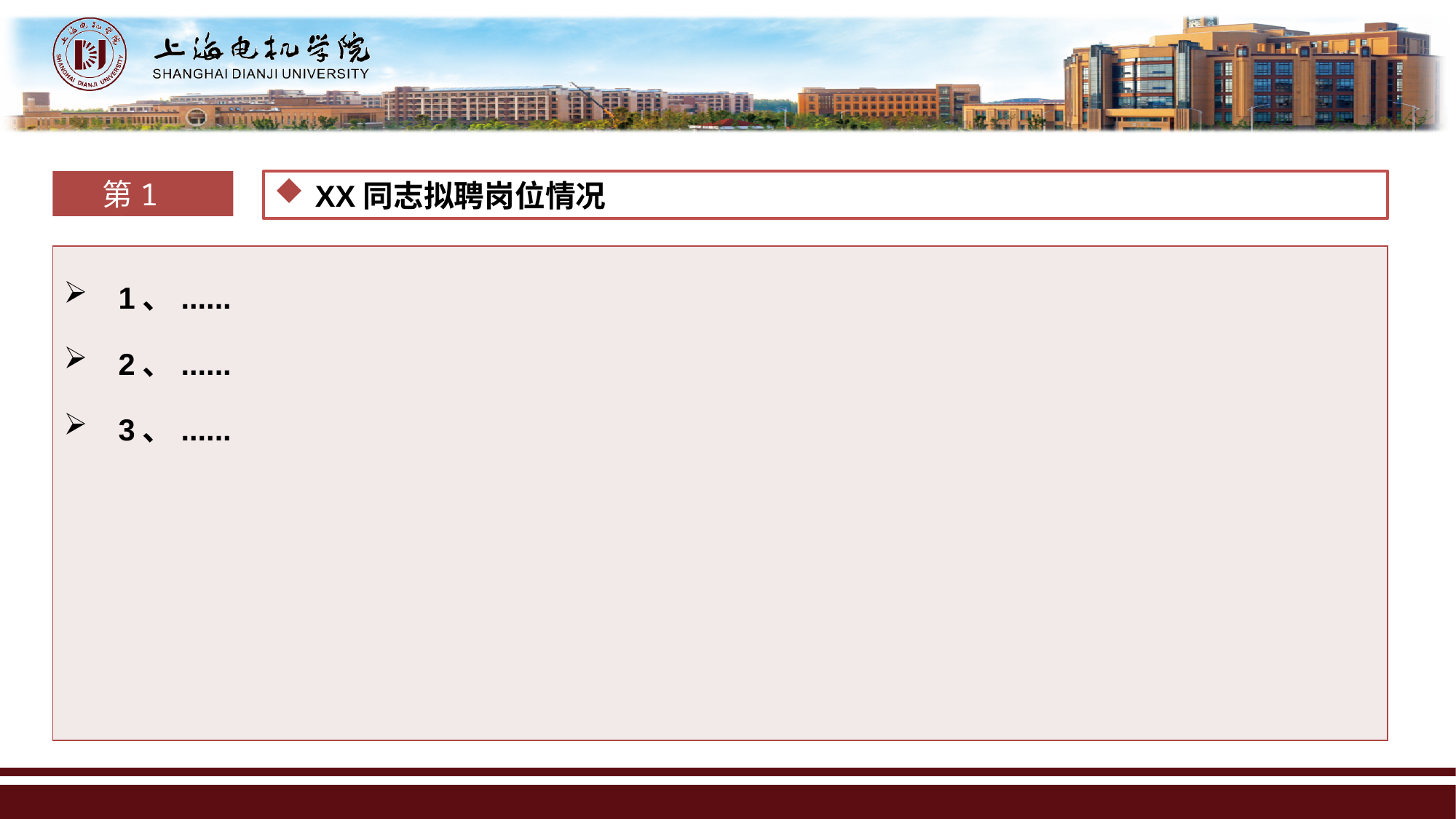

第1位

XX同志拟聘岗位情况
| 1、...... 2、...... 3、...... |
| --- |